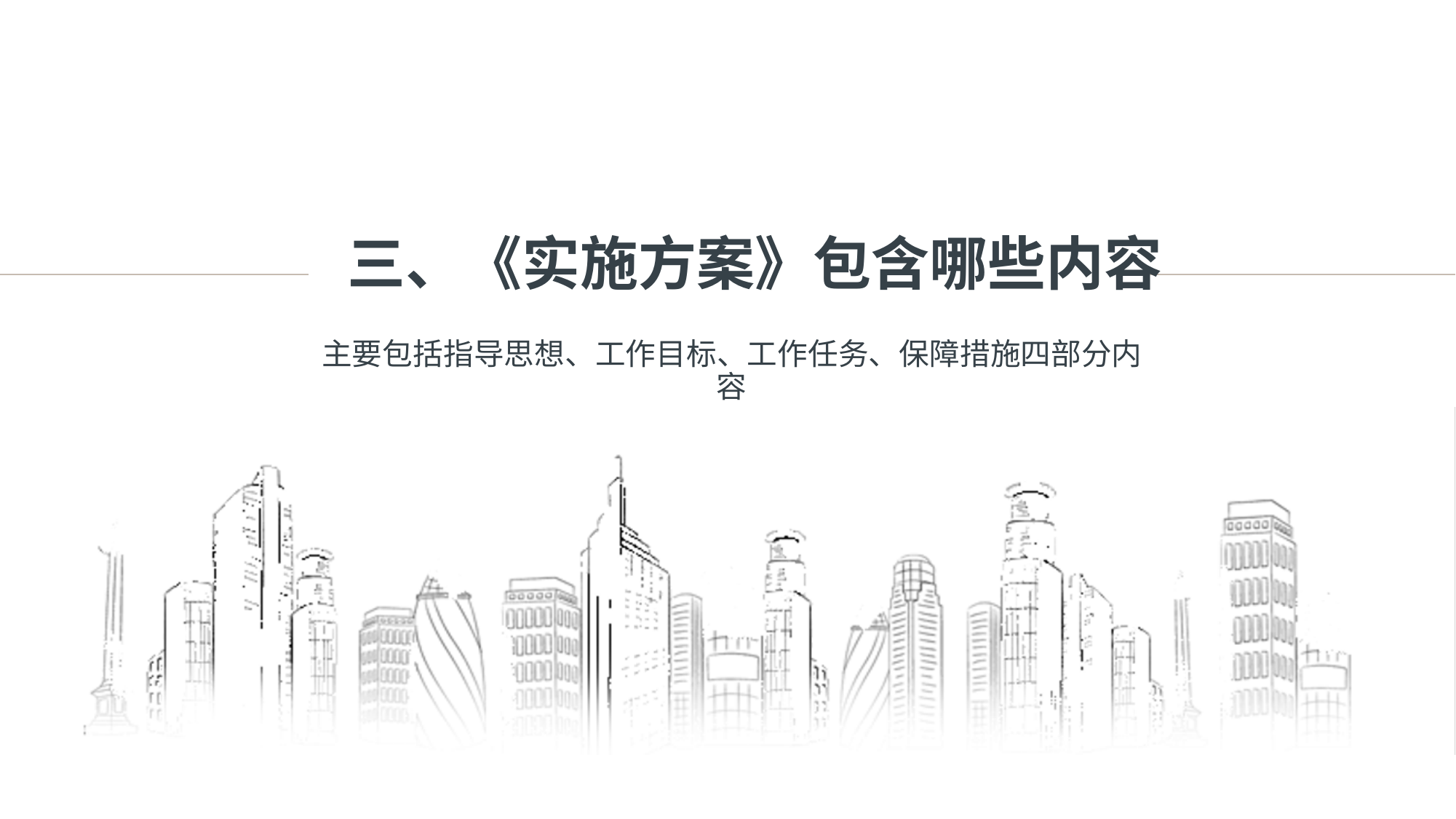

# 三、《实施方案》包含哪些内容
主要包括指导思想、工作目标、工作任务、保障措施四部分内容